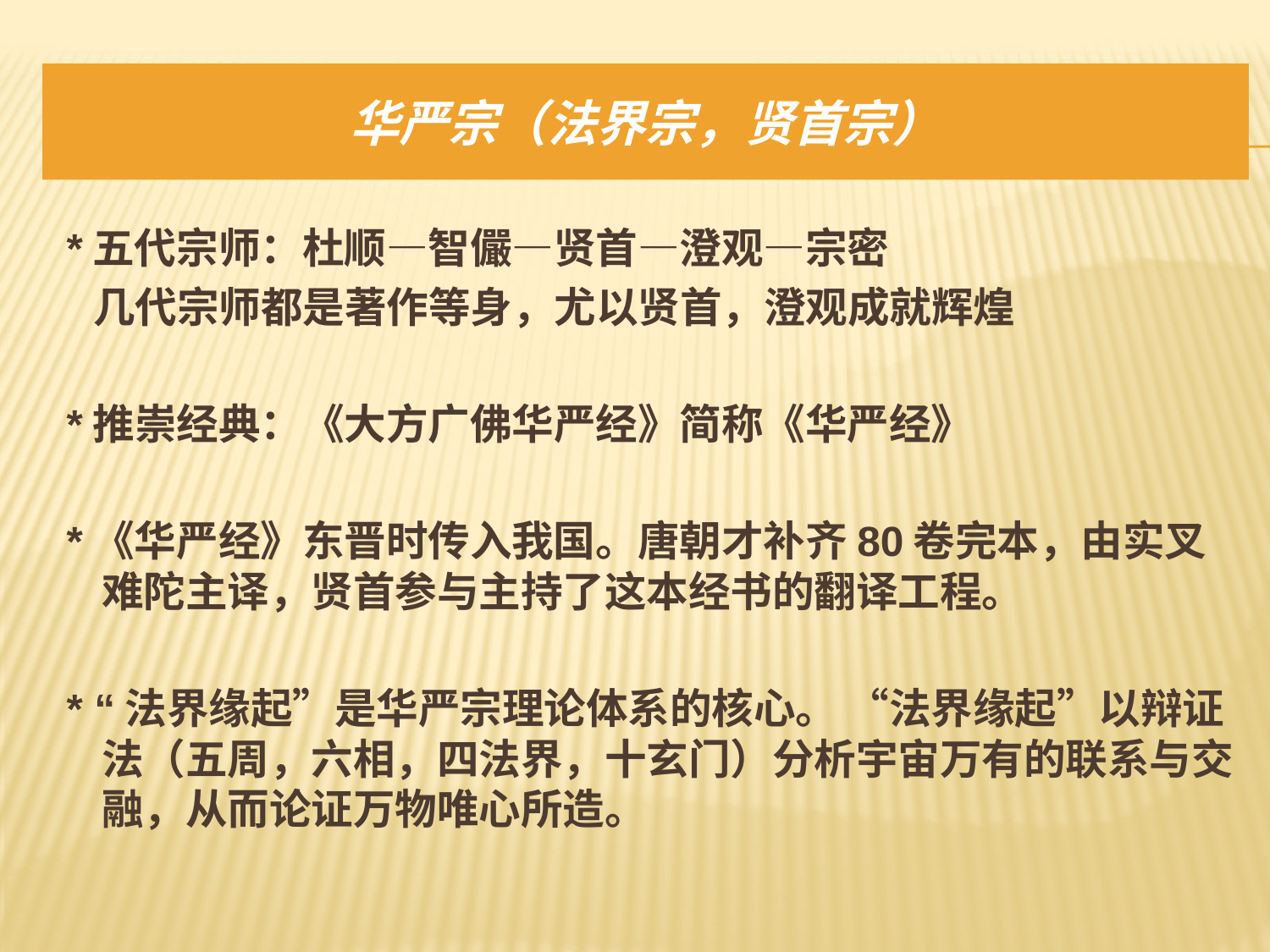

# 华严宗（法界宗，贤首宗）
 *五代宗师：杜顺—智儼—贤首—澄观—宗密
   几代宗师都是著作等身，尤以贤首，澄观成就辉煌

 *推崇经典：《大方广佛华严经》简称《华严经》

 *《华严经》东晋时传入我国。唐朝才补齐80卷完本，由实叉难陀主译，贤首参与主持了这本经书的翻译工程。

 * “法界缘起”是华严宗理论体系的核心。 “法界缘起”以辩证法（五周，六相，四法界，十玄门）分析宇宙万有的联系与交融，从而论证万物唯心所造。